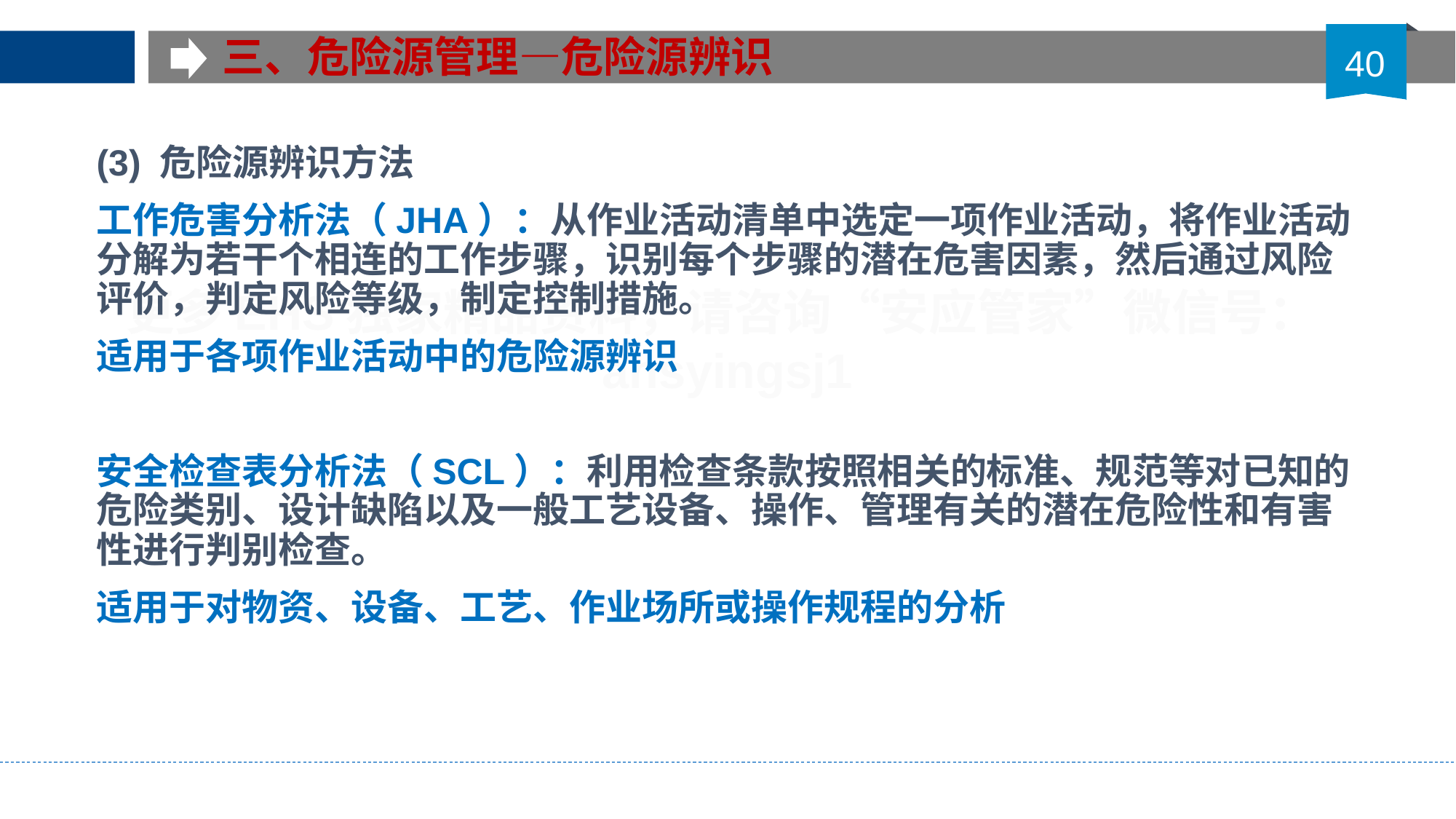

三、危险源管理—危险源辨识
40
(3) 危险源辨识方法
工作危害分析法（JHA）：从作业活动清单中选定一项作业活动，将作业活动分解为若干个相连的工作步骤，识别每个步骤的潜在危害因素，然后通过风险评价，判定风险等级，制定控制措施。
适用于各项作业活动中的危险源辨识

安全检查表分析法（SCL）：利用检查条款按照相关的标准、规范等对已知的危险类别、设计缺陷以及一般工艺设备、操作、管理有关的潜在危险性和有害性进行判别检查。
适用于对物资、设备、工艺、作业场所或操作规程的分析